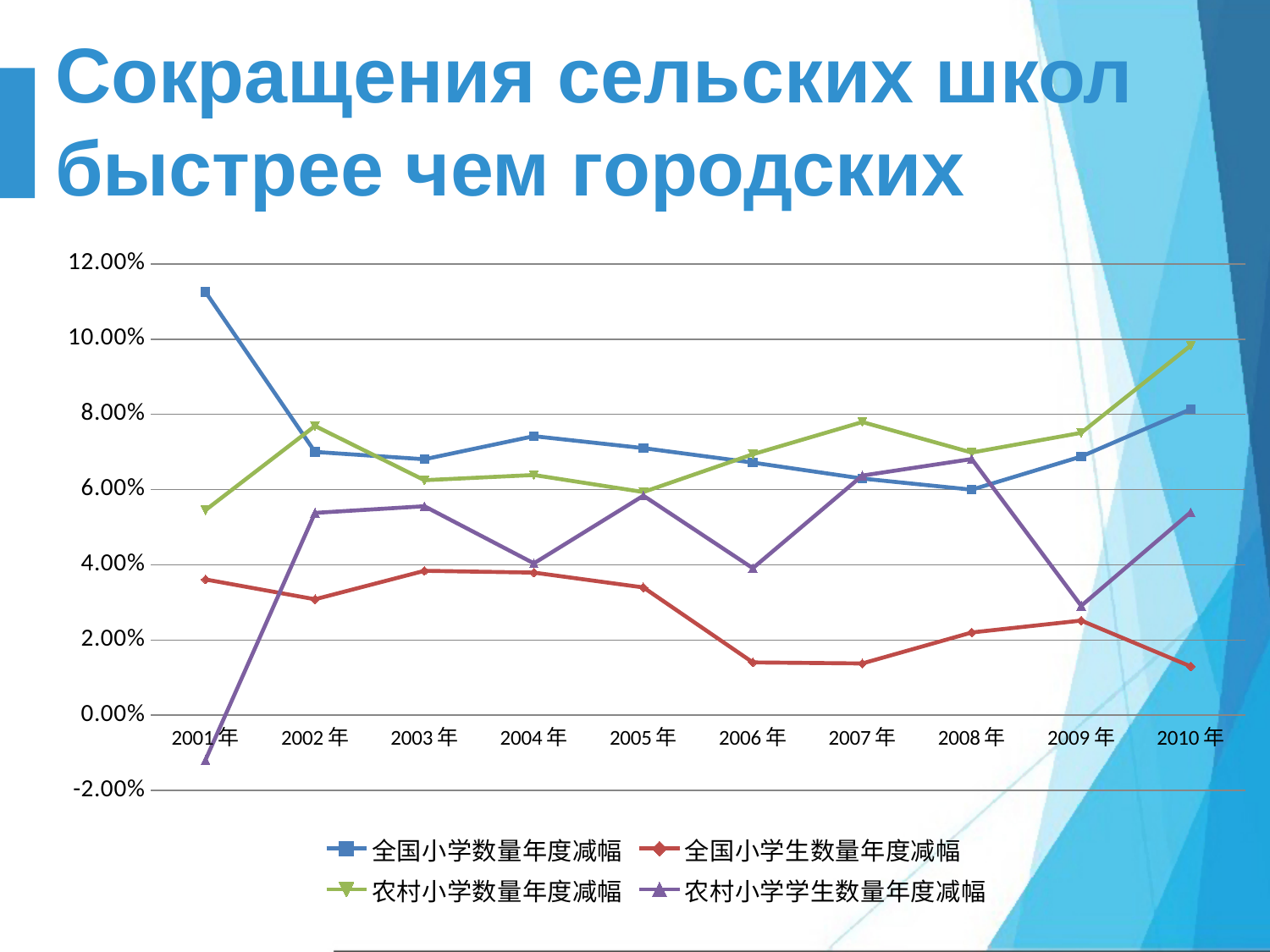

# Сокращения сельских школ быстрее чем городских

### Chart

| Category | 全国小学数量年度减幅 | 全国小学生数量年度减幅 | 农村小学数量年度减幅 | 农村小学学生数量年度减幅 |
|---|---|---|---|---|
| 2001年 | 0.11253612716763073 | 0.03610012871496361 | 0.05454545454545456 | -0.011888942460340552 |
| 2002年 | 0.0700183187461837 | 0.030833573165958052 | 0.07692307692307698 | 0.053818798809966935 |
| 2003年 | 0.06806741081199413 | 0.03841253102196229 | 0.0625 | 0.05557807337533927 |
| 2004年 | 0.07421324565523714 | 0.03794010816322709 | 0.06388888888888877 | 0.04039431930499916 |
| 2005年 | 0.07102993404363282 | 0.03398116524381945 | 0.05934718100890243 | 0.0583850594963814 |
| 2006年 | 0.0671764063353366 | 0.014040778455956087 | 0.06940063091482758 | 0.039105904027174405 |
| 2007年 | 0.06293911007025754 | 0.013773009084603363 | 0.07796610169491541 | 0.0637198364314498 |
| 2008年 | 0.05998125585754453 | 0.022007762211283814 | 0.06985294117647059 | 0.06812037051850195 |
| 2009年 | 0.06879361914257297 | 0.02516960250728118 | 0.07509881422924913 | 0.02908204432694118 |
| 2010年 | 0.08137044967880094 | 0.012984201908956551 | 0.09829059829059875 | 0.05398284855450448 |